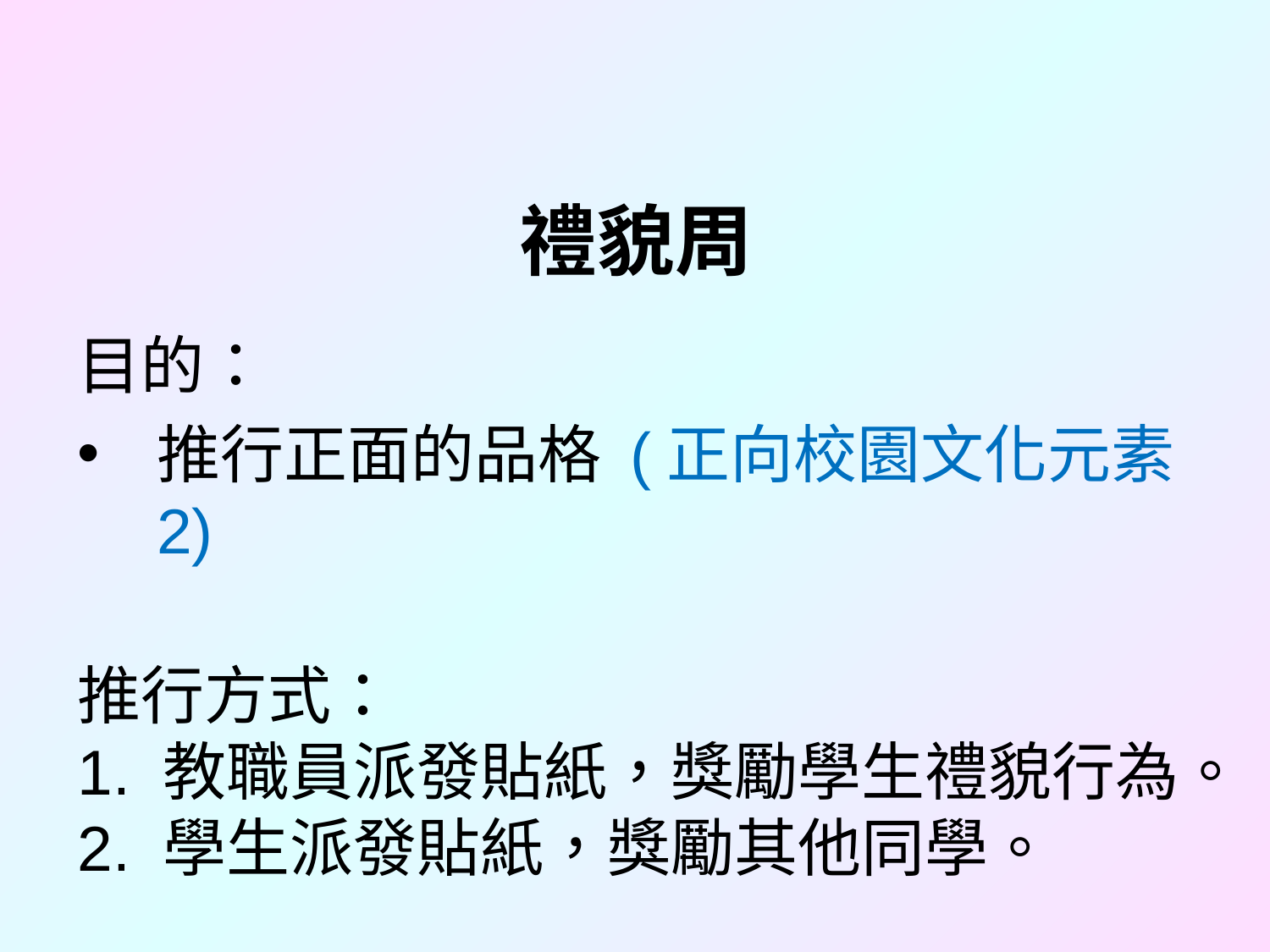

# 禮貌周

目的：
推行正面的品格 (正向校園文化元素 2)

推行方式：
1. 教職員派發貼紙，獎勵學生禮貌行為。
2. 學生派發貼紙，獎勵其他同學。